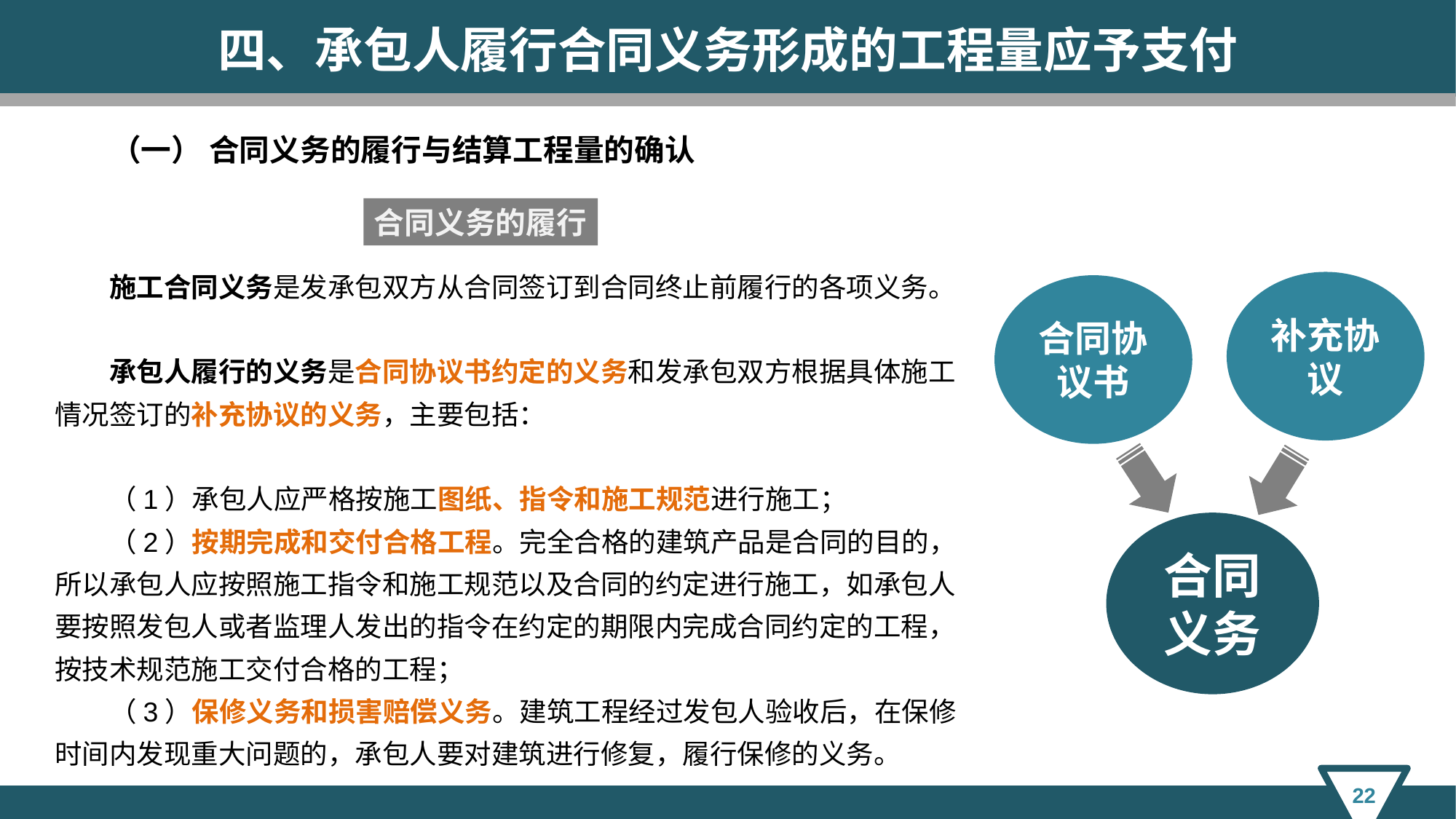

四、承包人履行合同义务形成的工程量应予支付
（一） 合同义务的履行与结算工程量的确认
合同义务的履行
施工合同义务是发承包双方从合同签订到合同终止前履行的各项义务。
承包人履行的义务是合同协议书约定的义务和发承包双方根据具体施工情况签订的补充协议的义务，主要包括：

（1）承包人应严格按施工图纸、指令和施工规范进行施工；
（2）按期完成和交付合格工程。完全合格的建筑产品是合同的目的，所以承包人应按照施工指令和施工规范以及合同的约定进行施工，如承包人要按照发包人或者监理人发出的指令在约定的期限内完成合同约定的工程，按技术规范施工交付合格的工程；
（3）保修义务和损害赔偿义务。建筑工程经过发包人验收后，在保修时间内发现重大问题的，承包人要对建筑进行修复，履行保修的义务。
补充协议
合同协议书

合同义务